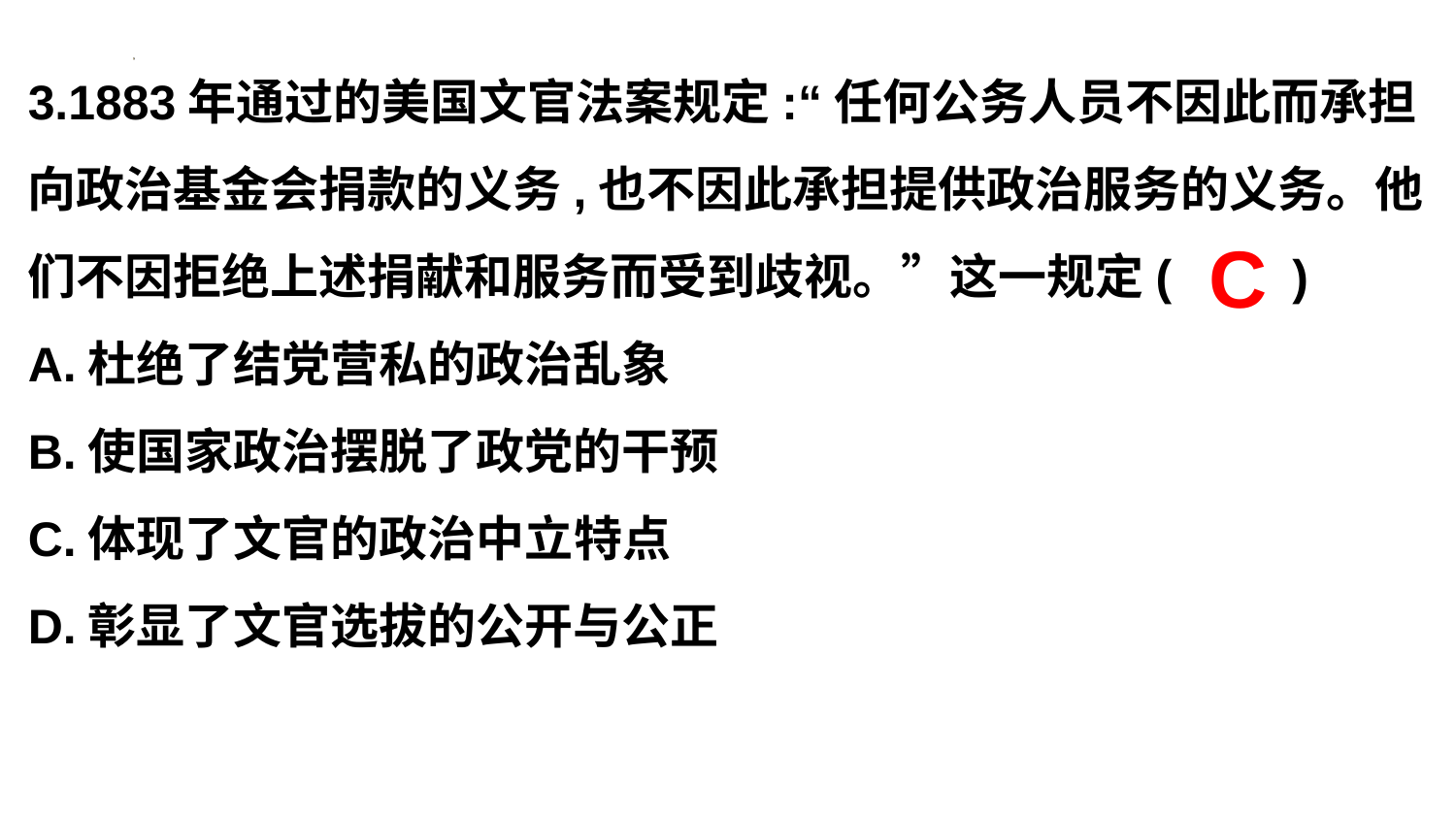

3.1883年通过的美国文官法案规定:“任何公务人员不因此而承担向政治基金会捐款的义务,也不因此承担提供政治服务的义务。他们不因拒绝上述捐献和服务而受到歧视。”这一规定(　　)
A.杜绝了结党营私的政治乱象
B.使国家政治摆脱了政党的干预
C.体现了文官的政治中立特点
D.彰显了文官选拔的公开与公正
C